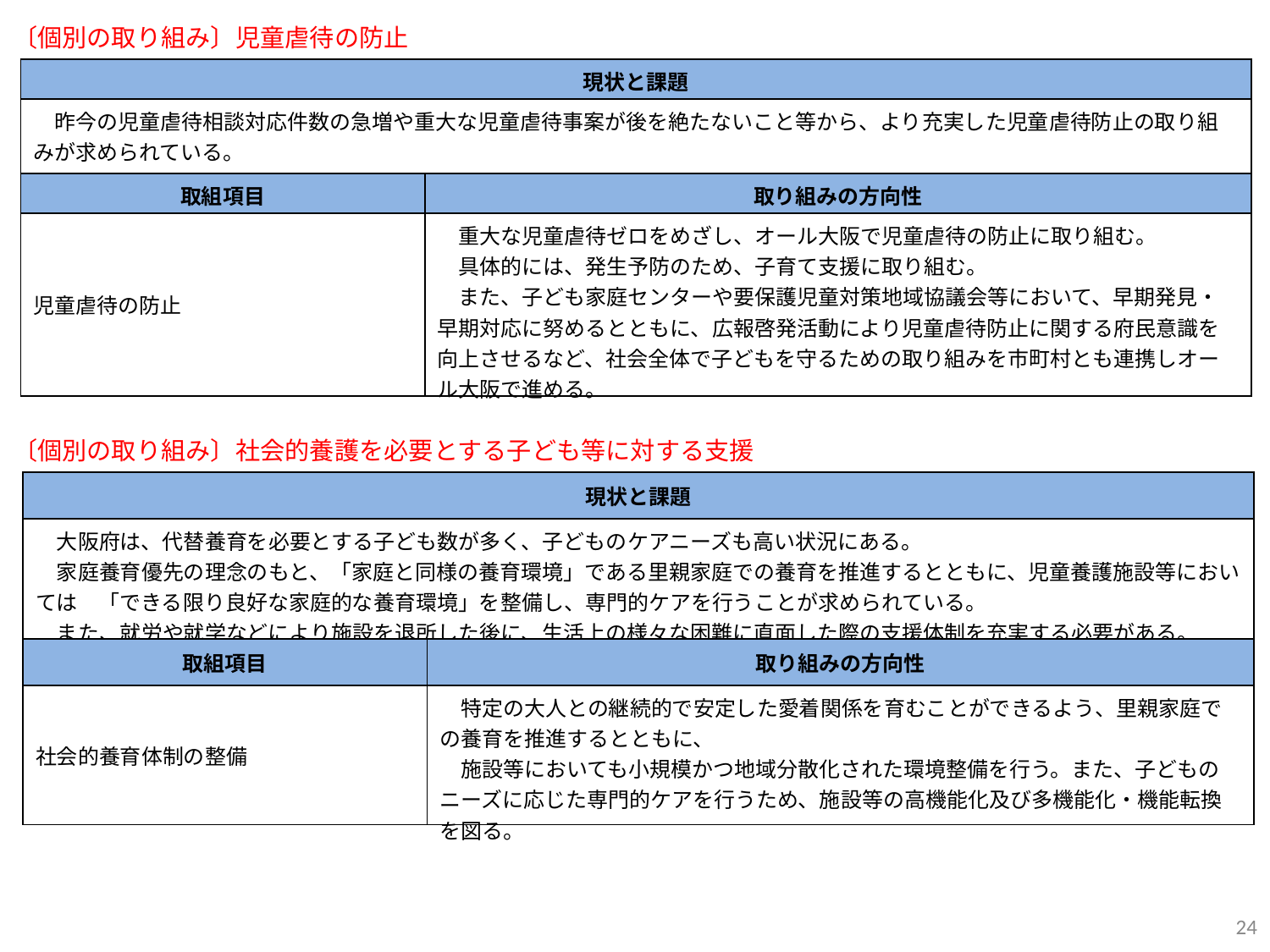

〔個別の取り組み〕児童虐待の防止
| 現状と課題 |  |
| --- | --- |
| 昨今の児童虐待相談対応件数の急増や重大な児童虐待事案が後を絶たないこと等から、より充実した児童虐待防止の取り組みが求められている。 |  |
| 取組項目 | 取り組みの方向性 |
| 児童虐待の防止 | 重大な児童虐待ゼロをめざし、オール大阪で児童虐待の防止に取り組む。 　具体的には、発生予防のため、子育て支援に取り組む。 　また、子ども家庭センターや要保護児童対策地域協議会等において、早期発見・早期対応に努めるとともに、広報啓発活動により児童虐待防止に関する府民意識を向上させるなど、社会全体で子どもを守るための取り組みを市町村とも連携しオール大阪で進める。 |
〔個別の取り組み〕社会的養護を必要とする子ども等に対する支援
| 現状と課題 |  |
| --- | --- |
| 大阪府は、代替養育を必要とする子ども数が多く、子どものケアニーズも高い状況にある。 　家庭養育優先の理念のもと、「家庭と同様の養育環境」である里親家庭での養育を推進するとともに、児童養護施設等においては　「できる限り良好な家庭的な養育環境」を整備し、専門的ケアを行うことが求められている。 　また、就労や就学などにより施設を退所した後に、生活上の様々な困難に直面した際の支援体制を充実する必要がある。 |  |
| 取組項目 | 取り組みの方向性 |
| 社会的養育体制の整備 | 特定の大人との継続的で安定した愛着関係を育むことができるよう、里親家庭での養育を推進するとともに、 　施設等においても小規模かつ地域分散化された環境整備を行う。また、子どものニーズに応じた専門的ケアを行うため、施設等の高機能化及び多機能化・機能転換を図る。 |
24